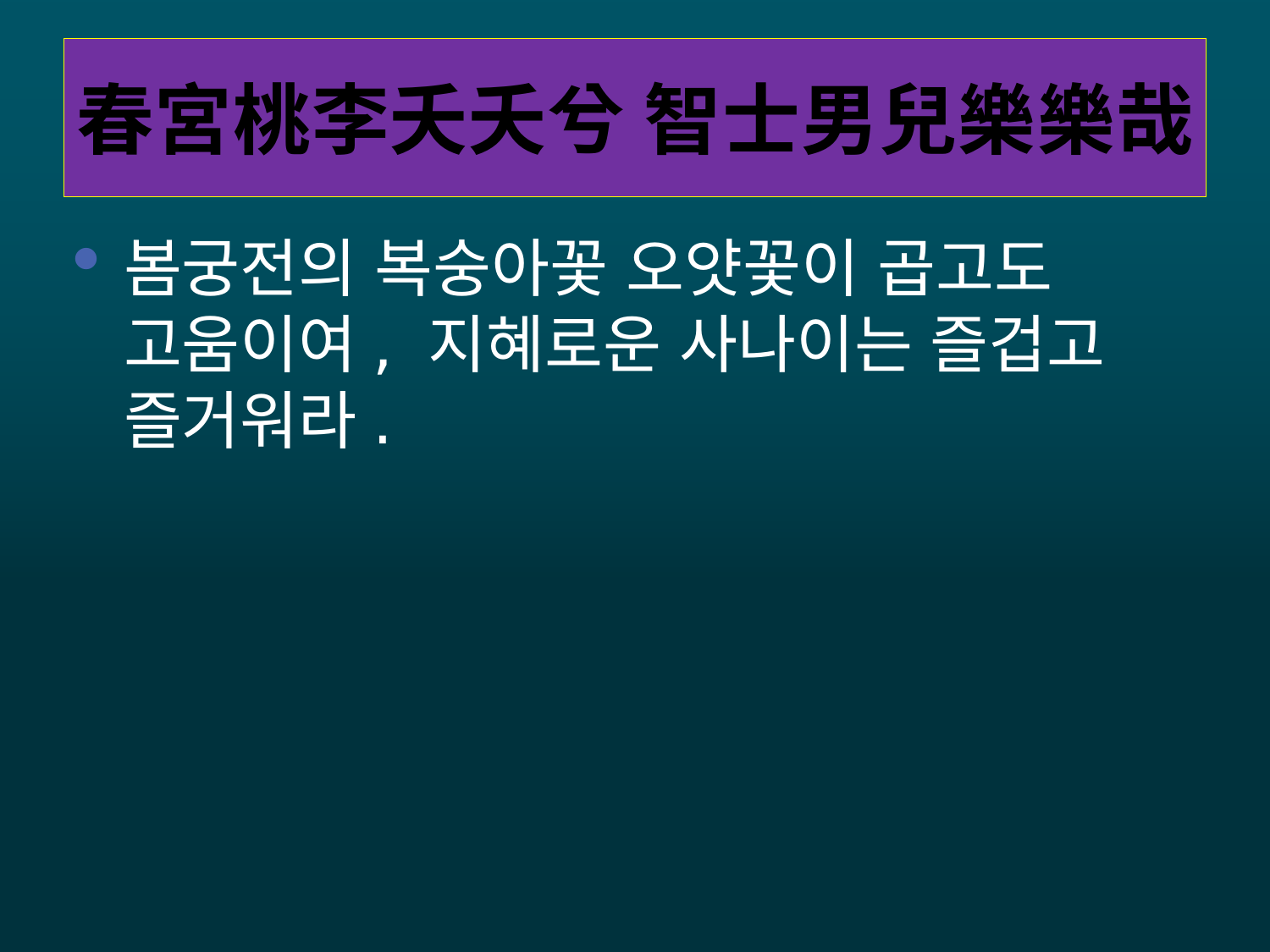

# 春宮桃李夭夭兮 智士男兒樂樂哉
봄궁전의 복숭아꽃 오얏꽃이 곱고도 고움이여, 지혜로운 사나이는 즐겁고 즐거워라.